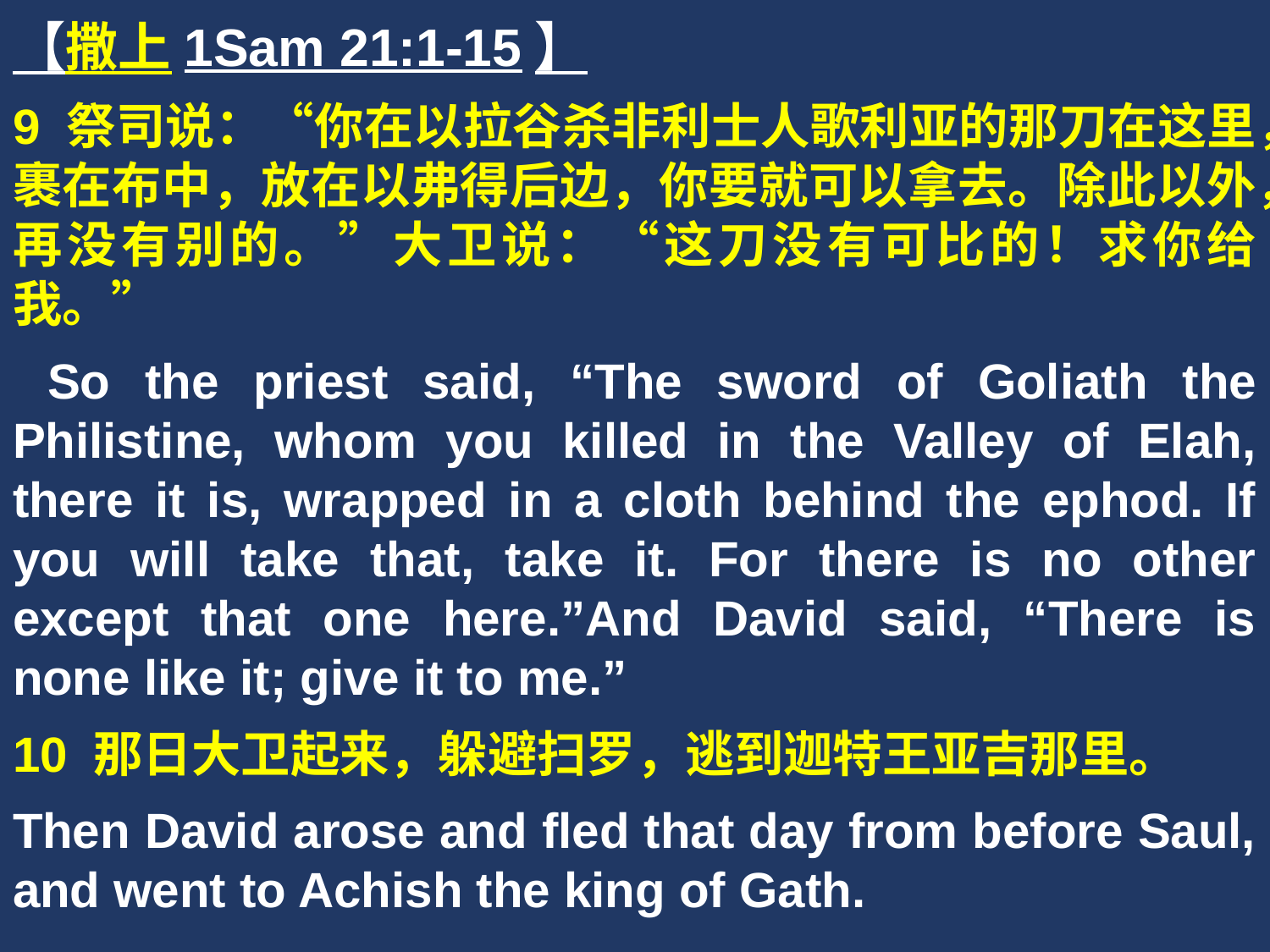

【撒上1Sam 21:1-15】
9 祭司说：“你在以拉谷杀非利士人歌利亚的那刀在这里，裹在布中，放在以弗得后边，你要就可以拿去。除此以外，再没有别的。”大卫说：“这刀没有可比的！求你给我。”
 So the priest said, “The sword of Goliath the Philistine, whom you killed in the Valley of Elah, there it is, wrapped in a cloth behind the ephod. If you will take that, take it. For there is no other except that one here.”And David said, “There is none like it; give it to me.”
10 那日大卫起来，躲避扫罗，逃到迦特王亚吉那里。
Then David arose and fled that day from before Saul, and went to Achish the king of Gath.